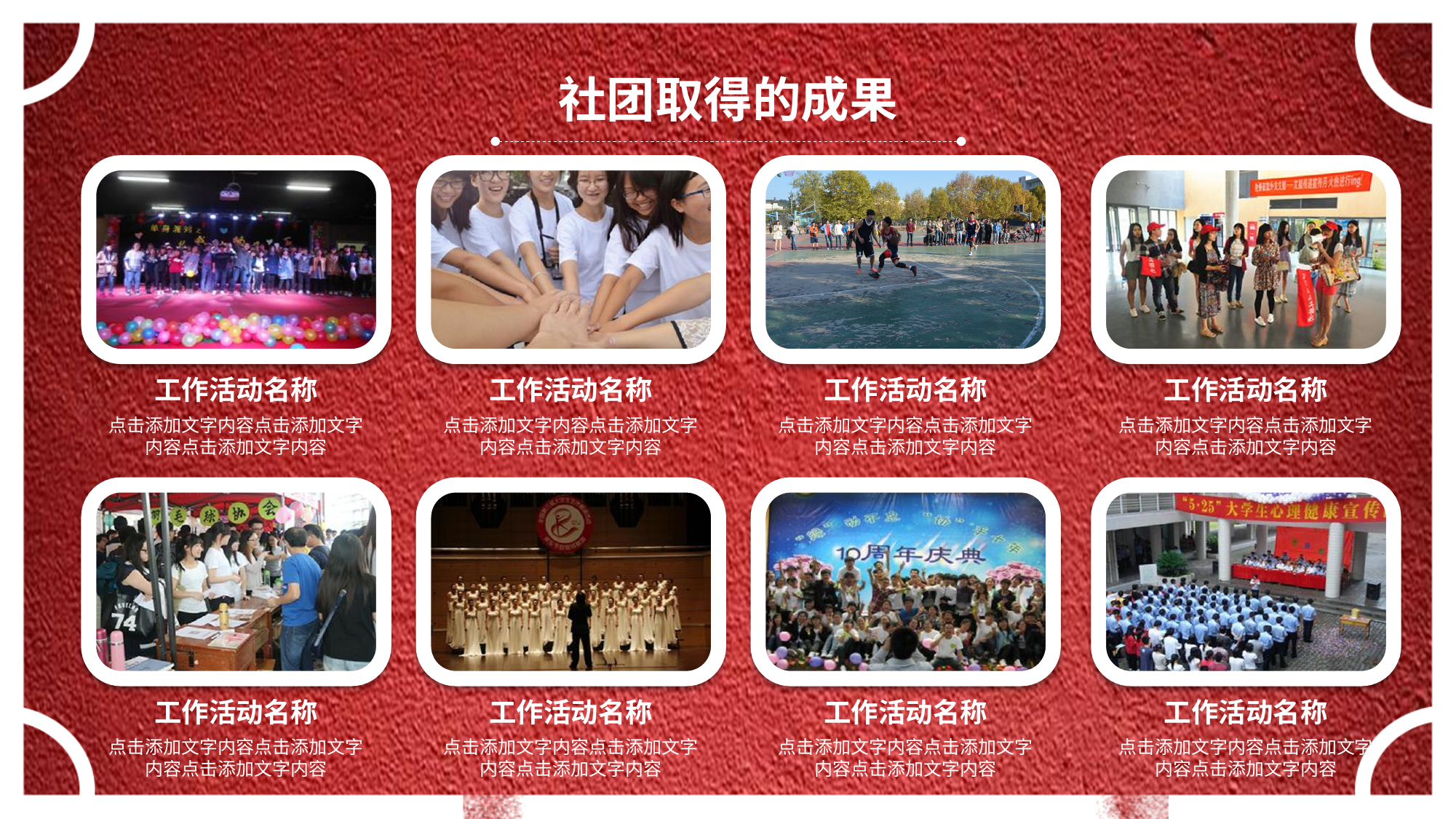

社团取得的成果

工作活动名称
工作活动名称
工作活动名称
工作活动名称
点击添加文字内容点击添加文字内容点击添加文字内容
点击添加文字内容点击添加文字内容点击添加文字内容
点击添加文字内容点击添加文字内容点击添加文字内容
点击添加文字内容点击添加文字内容点击添加文字内容

工作活动名称
工作活动名称
工作活动名称
工作活动名称
点击添加文字内容点击添加文字内容点击添加文字内容
点击添加文字内容点击添加文字内容点击添加文字内容
点击添加文字内容点击添加文字内容点击添加文字内容
点击添加文字内容点击添加文字内容点击添加文字内容